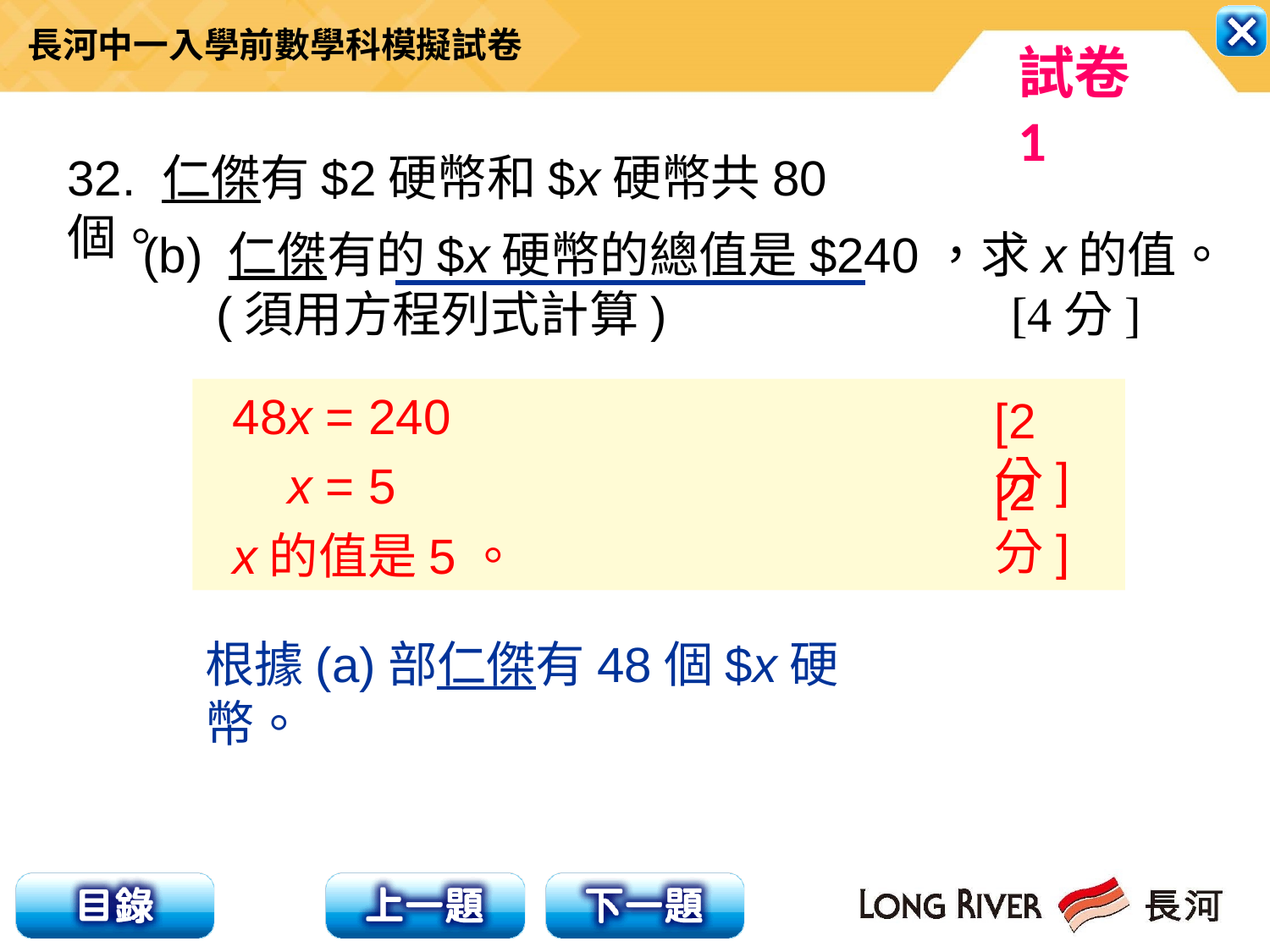

32. 仁傑有$2硬幣和$x硬幣共80個。
(b) 仁傑有的$x硬幣的總值是$240，求x的值。
      (須用方程列式計算)                            [4分]
  48x = 240
      x = 5
  x的值是5。
[2分]
[2分]
根據(a)部仁傑有48個$x硬幣。